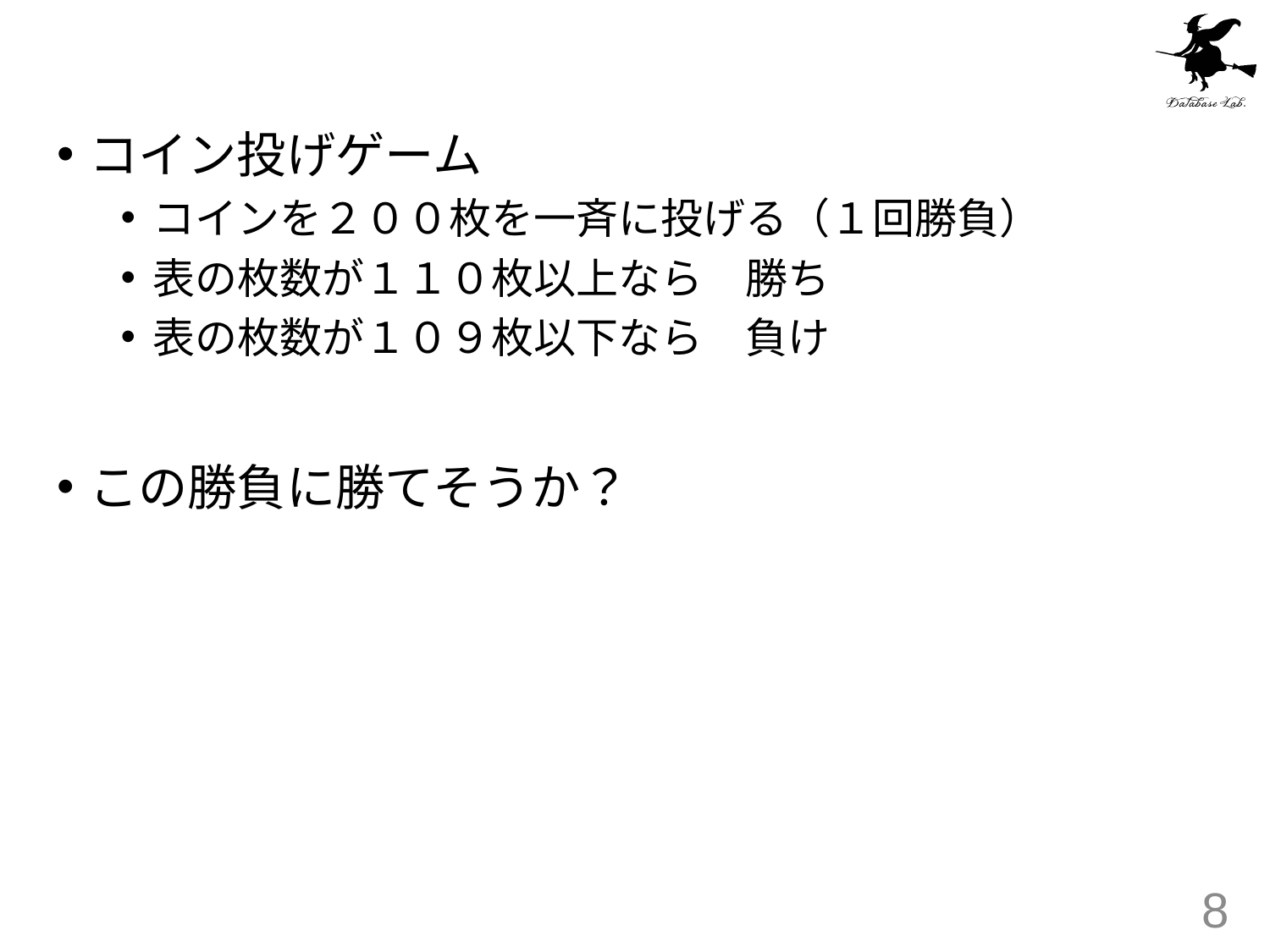

#
コイン投げゲーム
コインを２００枚を一斉に投げる（１回勝負）
表の枚数が１１０枚以上なら　勝ち
表の枚数が１０９枚以下なら　負け

この勝負に勝てそうか？
8